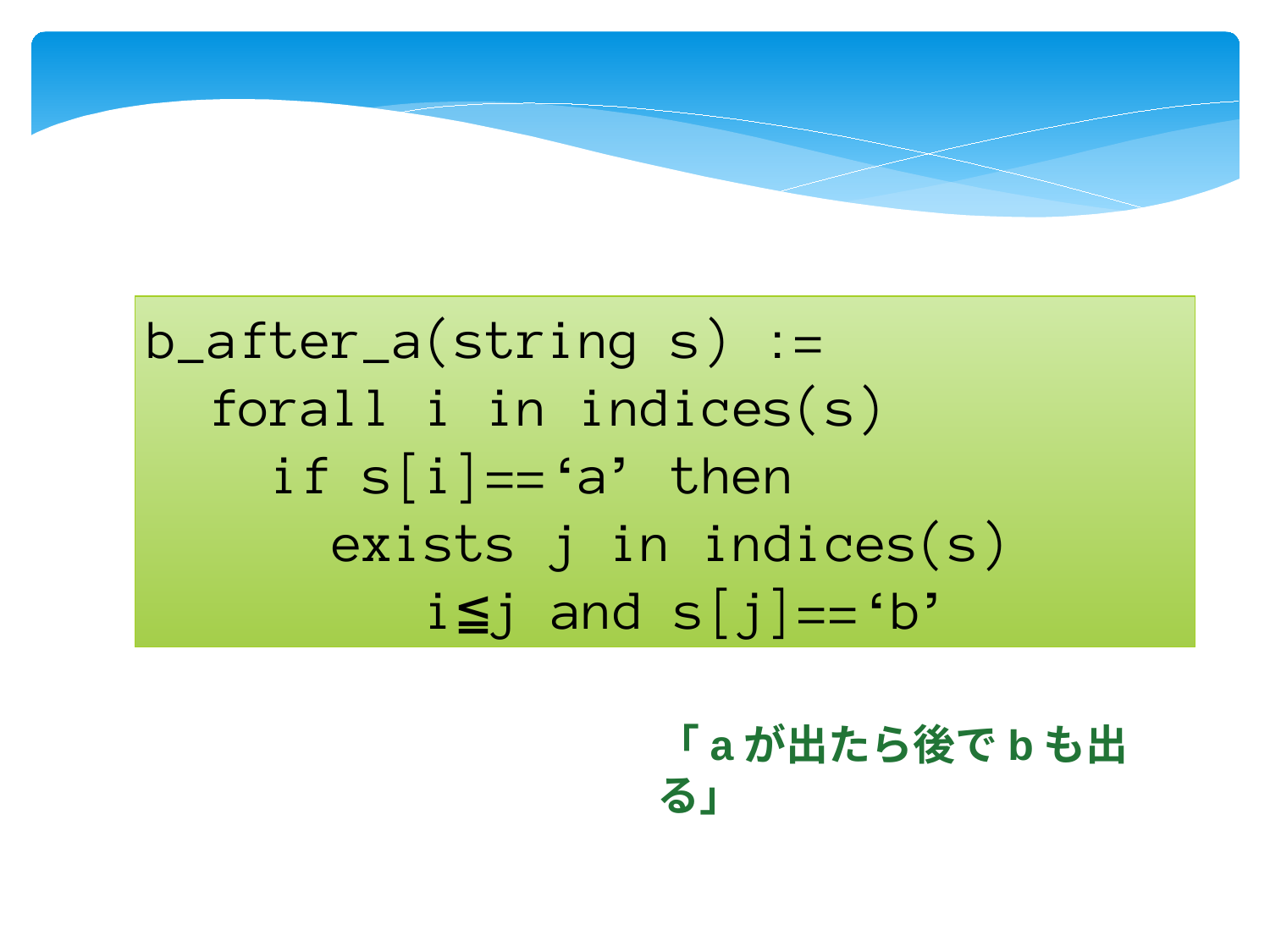

b_after_a(string s) :=
  forall i in indices(s)
    if s[i]==‘a’ then
      exists j in indices(s)
         i≦j and s[j]==‘b’
「aが出たら後でbも出る」